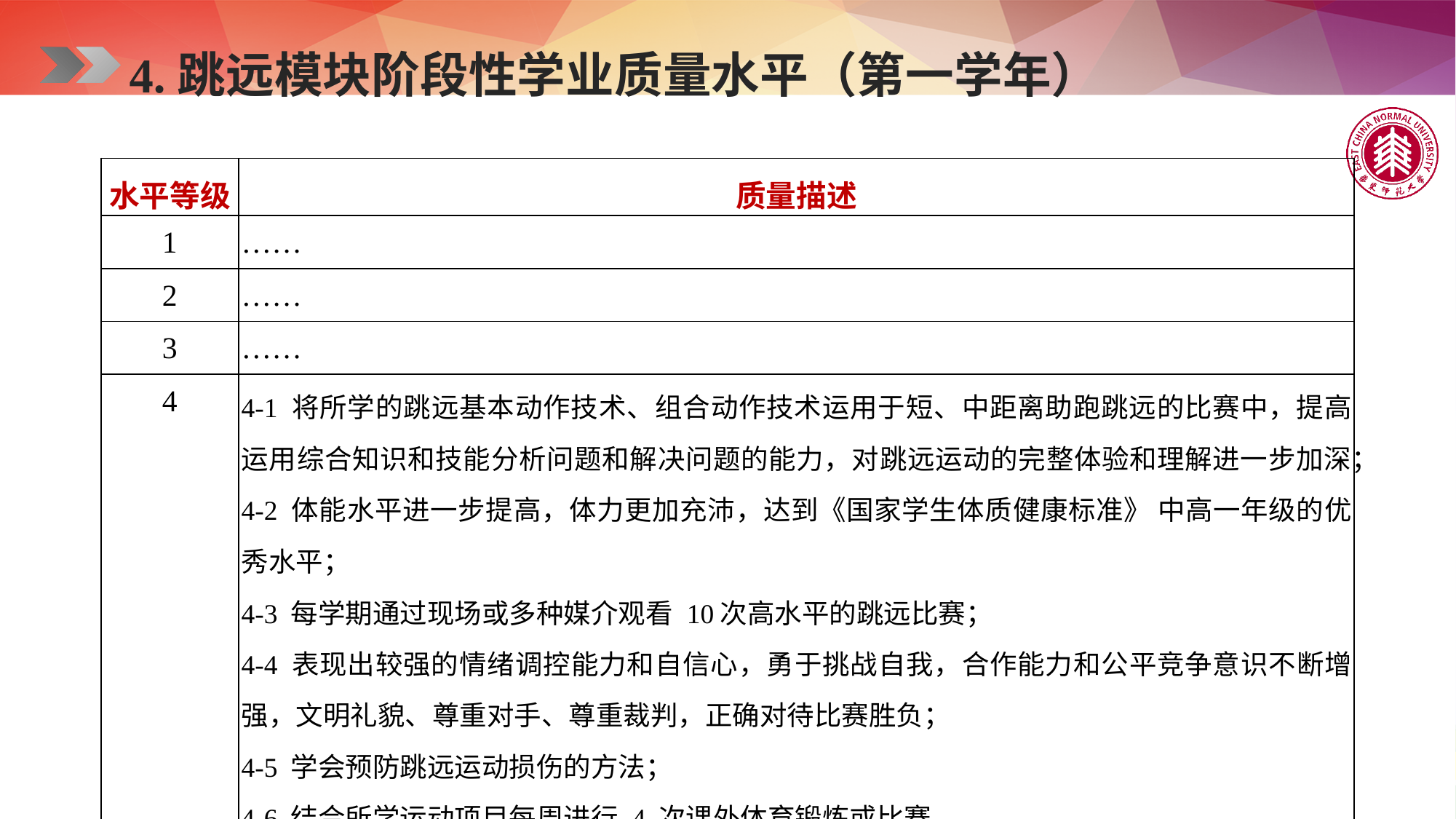

4.跳远模块阶段性学业质量水平（第一学年）
| 水平等级 | 质量描述 |
| --- | --- |
| 1 | …… |
| 2 | …… |
| 3 | …… |
| 4 | 4-1 将所学的跳远基本动作技术、组合动作技术运用于短、中距离助跑跳远的比赛中，提高运用综合知识和技能分析问题和解决问题的能力，对跳远运动的完整体验和理解进一步加深； 4-2 体能水平进一步提高，体力更加充沛，达到《国家学生体质健康标准》 中高一年级的优秀水平； 4-3 每学期通过现场或多种媒介观看 10次高水平的跳远比赛； 4-4 表现出较强的情绪调控能力和自信心，勇于挑战自我，合作能力和公平竞争意识不断增强，文明礼貌、尊重对手、尊重裁判，正确对待比赛胜负； 4-5 学会预防跳远运动损伤的方法； 4-6 结合所学运动项目每周进行 4 次课外体育锻炼或比赛。 |
| 5 | …… |